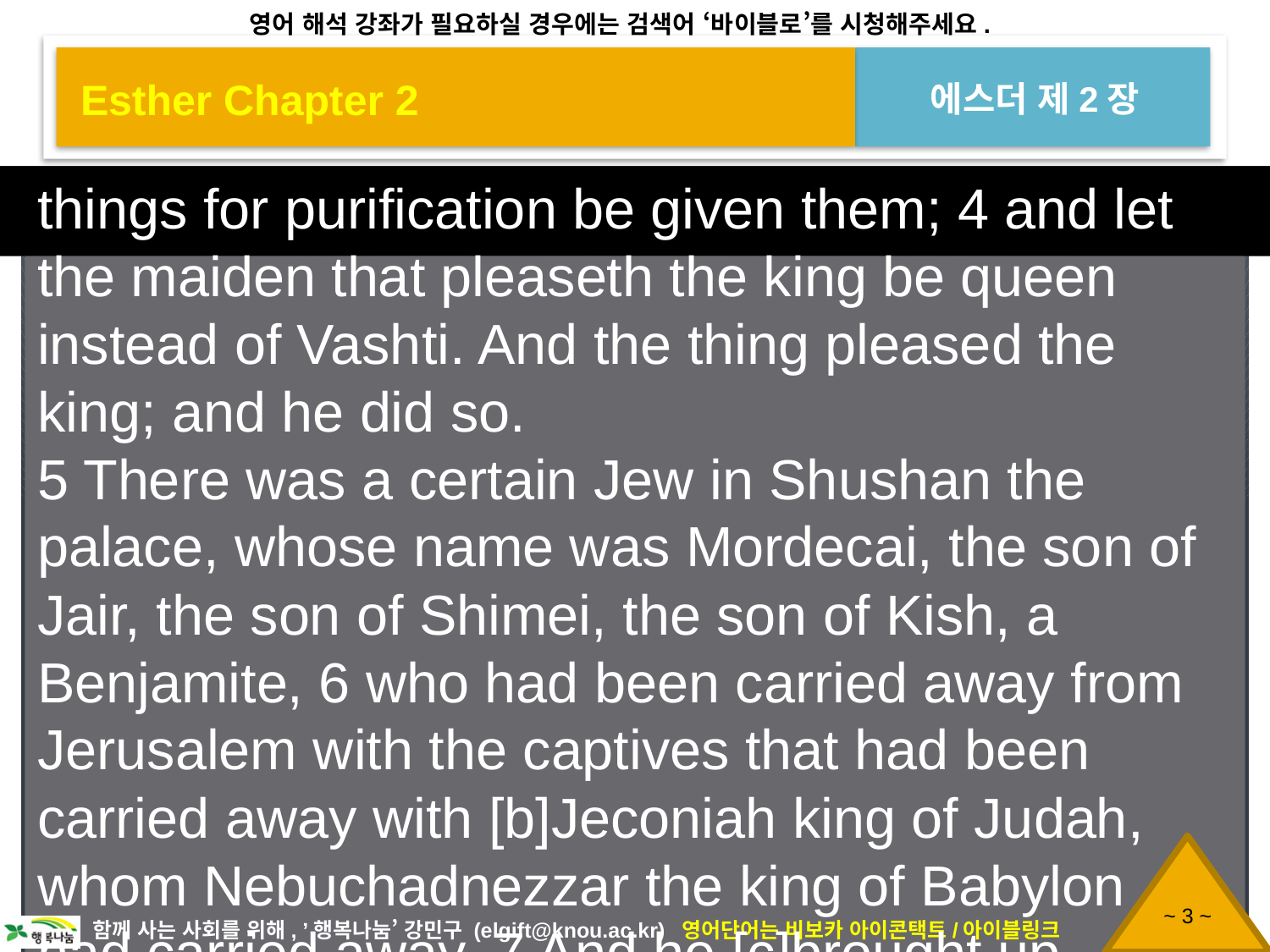

Esther Chapter 2
에스더 제2장
things for purification be given them; 4 and let the maiden that pleaseth the king be queen instead of Vashti. And the thing pleased the king; and he did so.
5 There was a certain Jew in Shushan the palace, whose name was Mordecai, the son of Jair, the son of Shimei, the son of Kish, a Benjamite, 6 who had been carried away from Jerusalem with the captives that had been carried away with [b]Jeconiah king of Judah, whom Nebuchadnezzar the king of Babylon had carried away. 7 And he [c]brought up Hadassah,